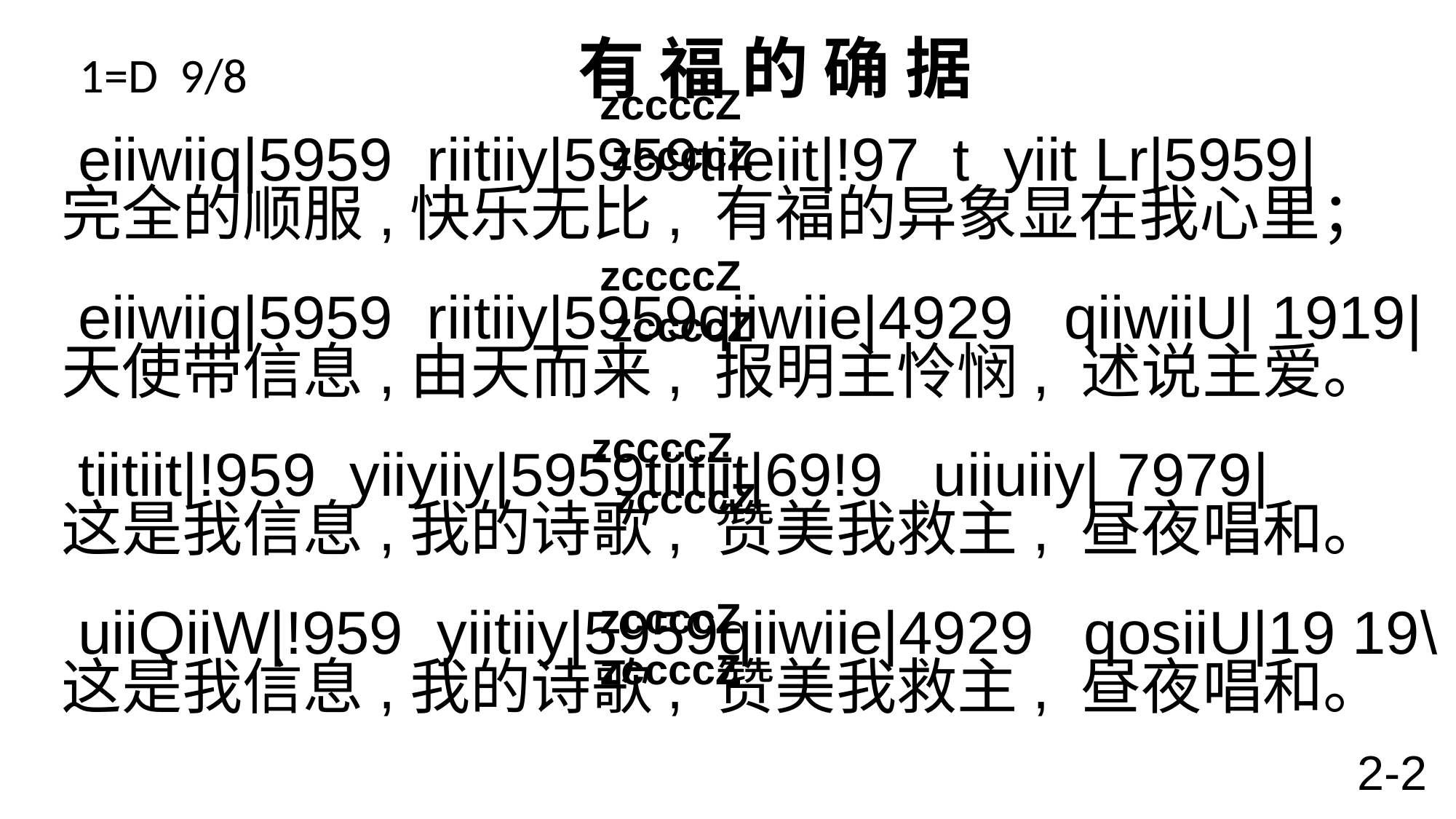

# 1=D  9/8                     有 福 的 确 据
zccccZ                                                      zccccZ
 eiiwiiq|5959  riitiiy|5959tiieiit|!97  t  yiit Lr|5959|
完全的顺服,快乐无比, 有福的异象显在我心里；
 eiiwiiq|5959  riitiiy|5959qiiwiie|4929   qiiwiiU| 1919|
天使带信息,由天而来, 报明主怜悯, 述说主爱。
tiitiit|!959  yiiyiiy|5959tiitiit|69!9   uiiuiiy| 7979|
这是我信息,我的诗歌, 赞美我救主, 昼夜唱和。
uiiQiiW|!959  yiitiiy|5959qiiwiie|4929   qosiiU|19 19\
这是我信息,我的诗歌, 赞美我救主, 昼夜唱和。
zccccZ                                                      zccccZ
zccccZ                                                       zccccZ
zccccZ                                                     zccccZ
2-2